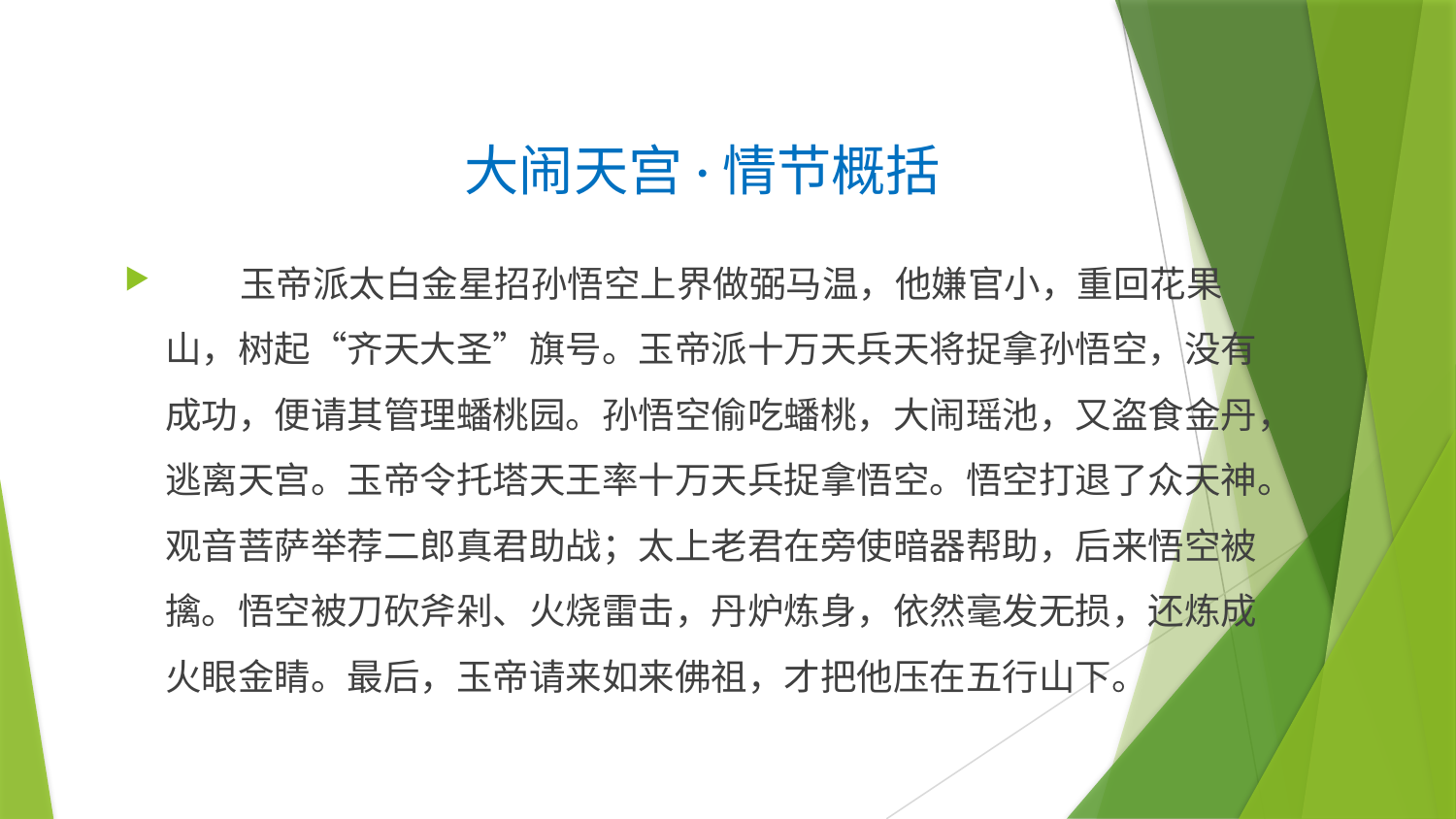

# 大闹天宫·情节概括
        玉帝派太白金星招孙悟空上界做弼马温，他嫌官小，重回花果山，树起“齐天大圣”旗号。玉帝派十万天兵天将捉拿孙悟空，没有成功，便请其管理蟠桃园。孙悟空偷吃蟠桃，大闹瑶池，又盗食金丹，逃离天宫。玉帝令托塔天王率十万天兵捉拿悟空。悟空打退了众天神。观音菩萨举荐二郎真君助战；太上老君在旁使暗器帮助，后来悟空被擒。悟空被刀砍斧剁、火烧雷击，丹炉炼身，依然毫发无损，还炼成火眼金睛。最后，玉帝请来如来佛祖，才把他压在五行山下。